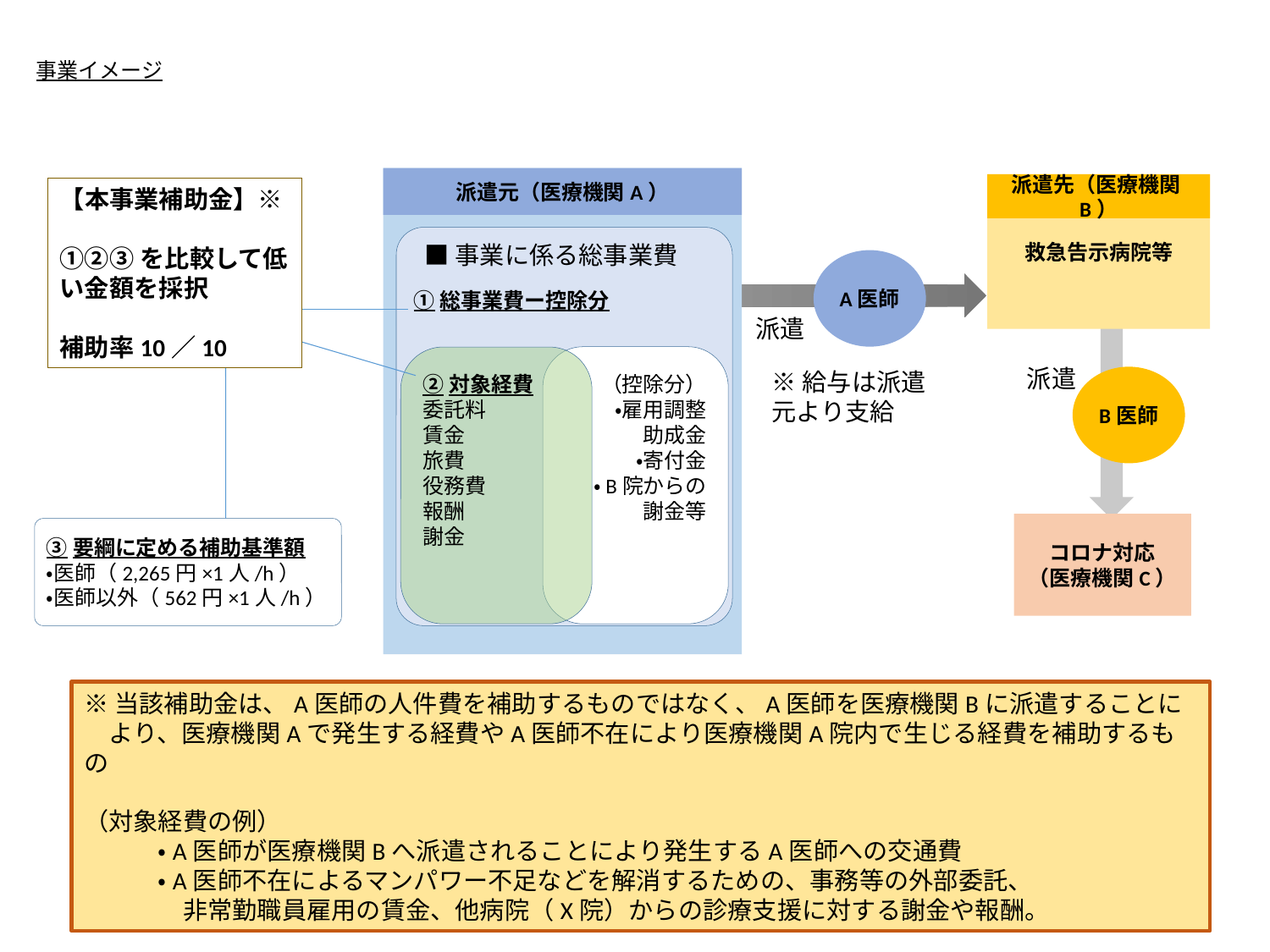

事業イメージ

派遣元（医療機関A）

派遣先（医療機関B）
救急告示病院等
【本事業補助金】※

①②③を比較して低い金額を採択

補助率10／10

①総事業費ー控除分

■事業に係る総事業費
A医師

派遣
（控除分）
・雇用調整
助成金
・寄付金
・B院からの
謝金等

②対象経費
委託料
賃金
旅費
役務費
報酬
謝金

派遣
※給与は派遣元より支給
B医師

コロナ対応
（医療機関C）
③要綱に定める補助基準額
・医師（2,265円×1人/h）
・医師以外（562円×1人/h）
※当該補助金は、A医師の人件費を補助するものではなく、A医師を医療機関Bに派遣することに
　より、医療機関Aで発生する経費やA医師不在により医療機関A院内で生じる経費を補助するもの

（対象経費の例）
　　　・A医師が医療機関Bへ派遣されることにより発生するA医師への交通費
　　　・A医師不在によるマンパワー不足などを解消するための、事務等の外部委託、
　　　　非常勤職員雇用の賃金、他病院（X院）からの診療支援に対する謝金や報酬。